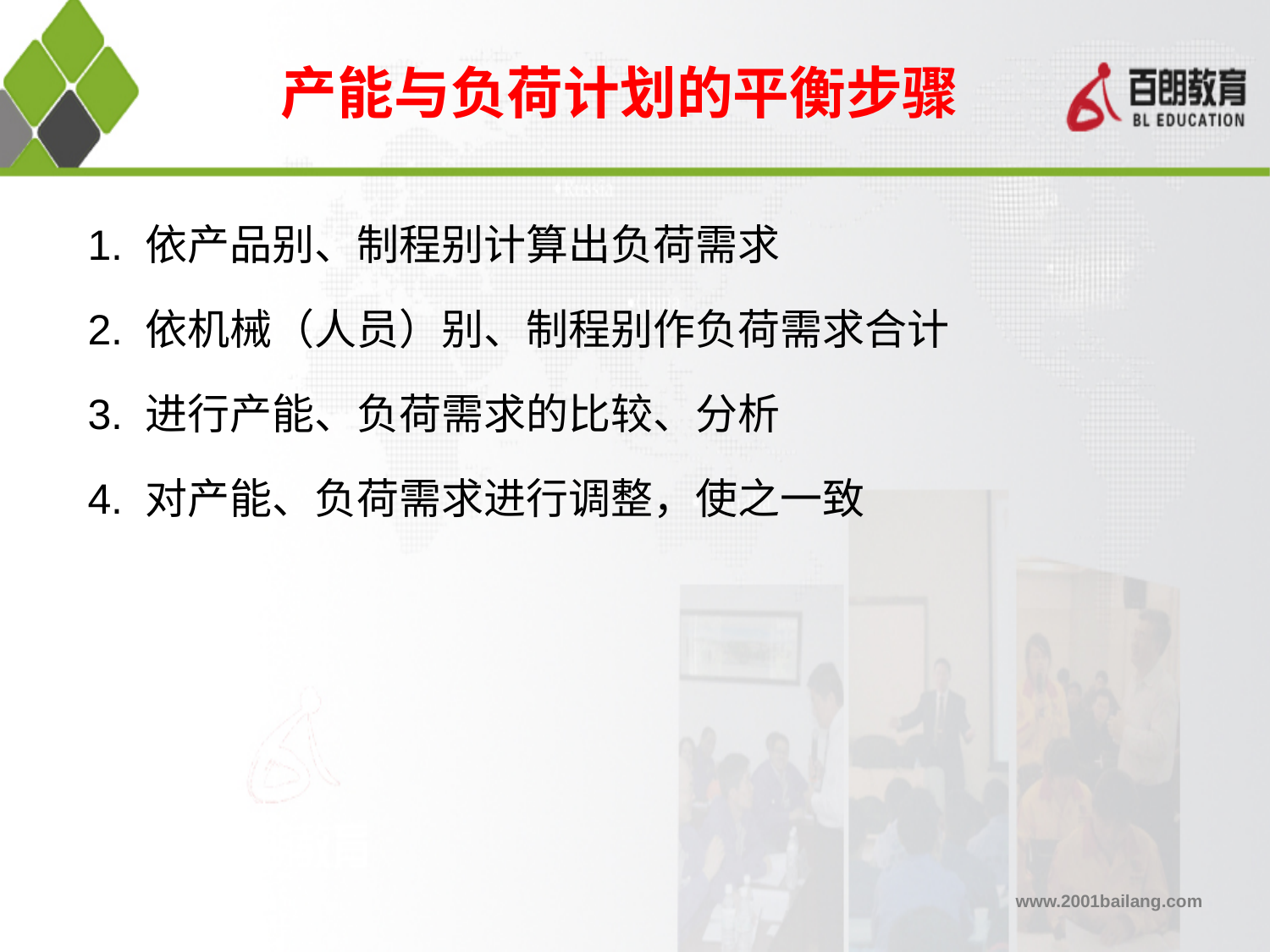

# 产能与负荷计划的平衡步骤
1. 依产品别、制程别计算出负荷需求
2. 依机械（人员）别、制程别作负荷需求合计
3. 进行产能、负荷需求的比较、分析
4. 对产能、负荷需求进行调整，使之一致